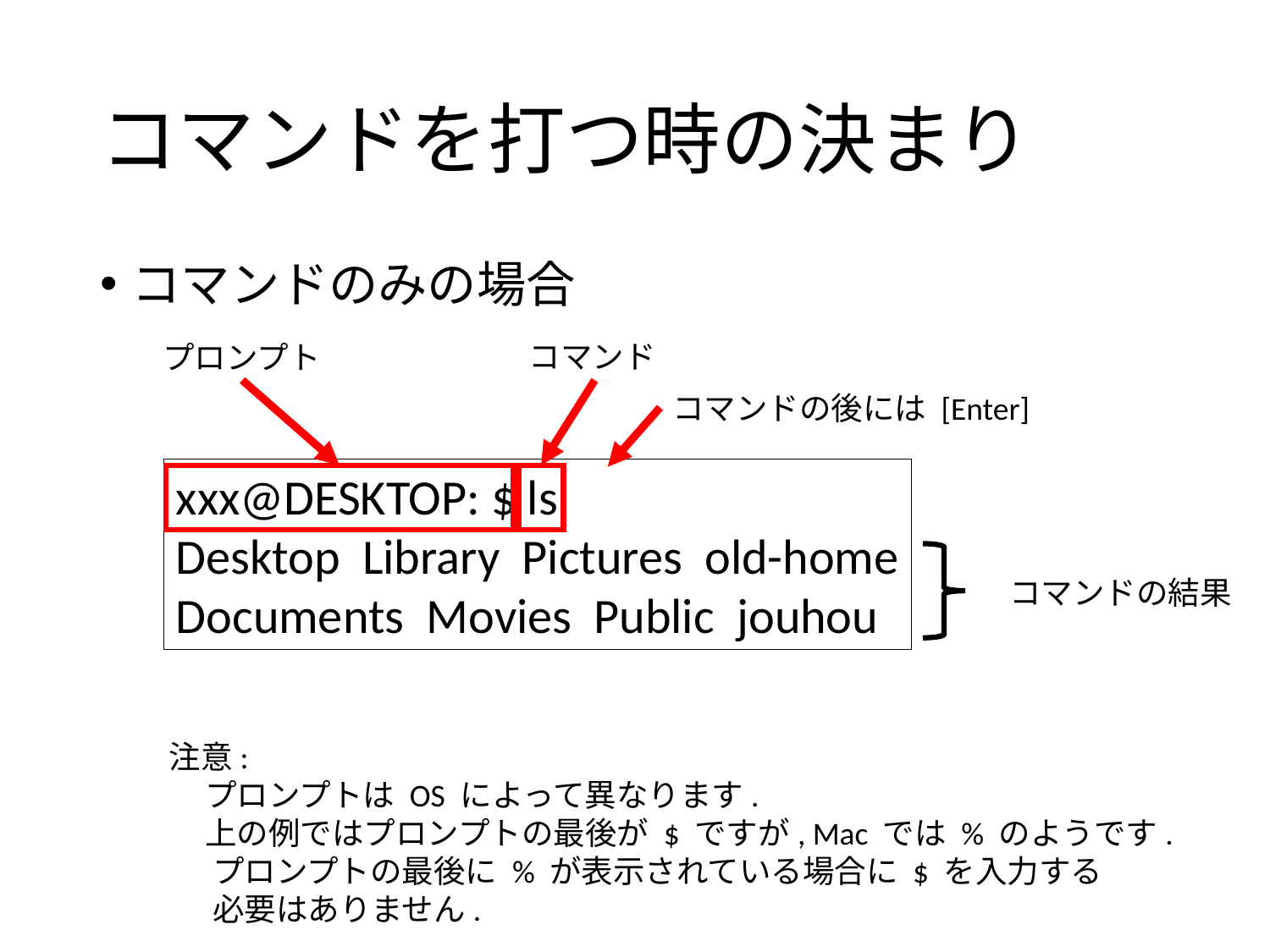

# コマンドを打つ時の決まり
コマンドのみの場合

コマンド
プロンプト
コマンドの後には [Enter]
xxx@DESKTOP: $ ls
Desktop  Library  Pictures  old-home
Documents  Movies  Public  jouhou

コマンドの結果
注意:
    プロンプトは OS によって異なります.
    上の例ではプロンプトの最後が $ ですが, Mac では % のようです.
     プロンプトの最後に % が表示されている場合に $ を入力する
     必要はありません.